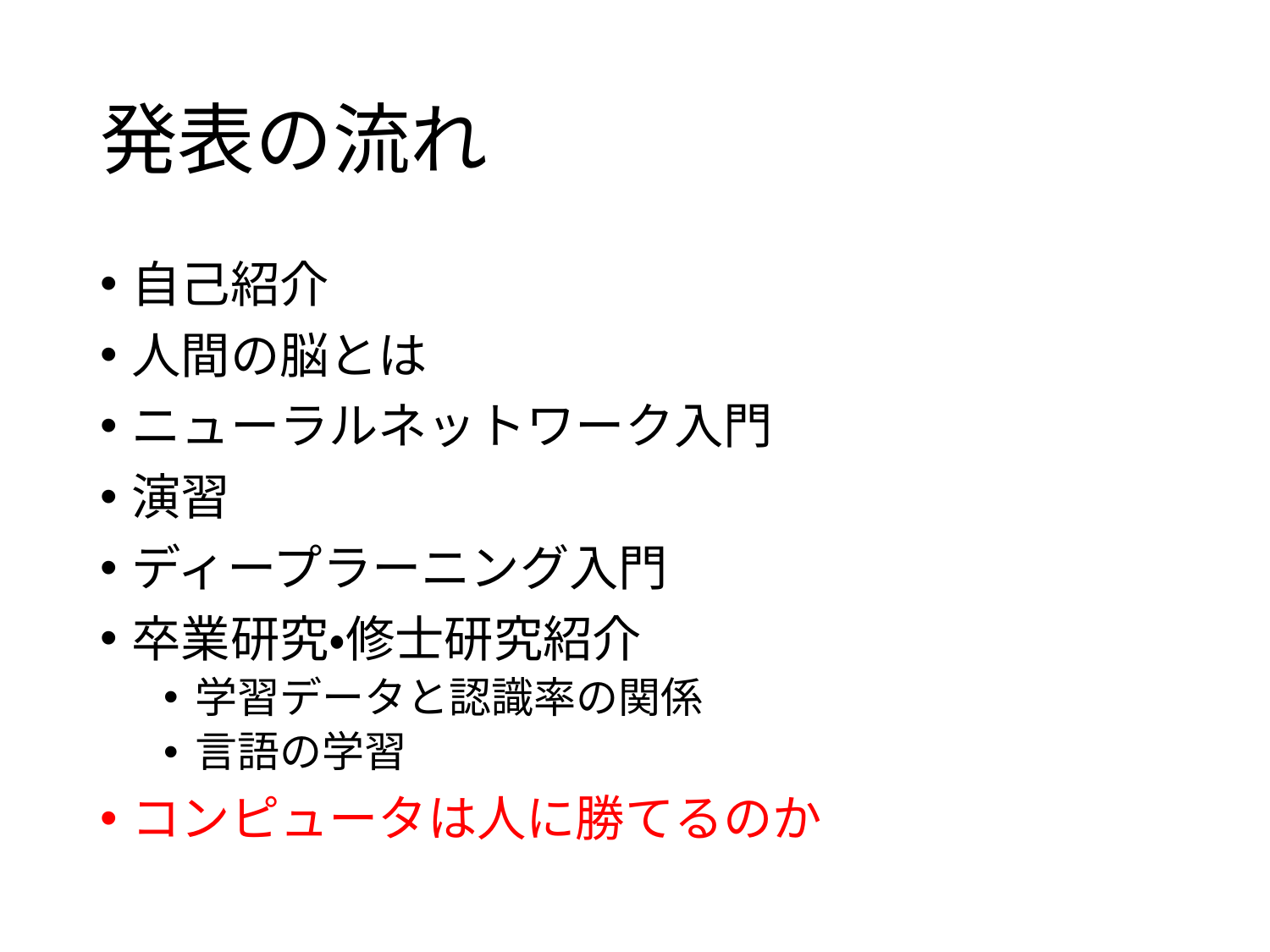

# 発表の流れ
自己紹介
人間の脳とは
ニューラルネットワーク入門
演習
ディープラーニング入門
卒業研究・修士研究紹介
学習データと認識率の関係
言語の学習
コンピュータは人に勝てるのか